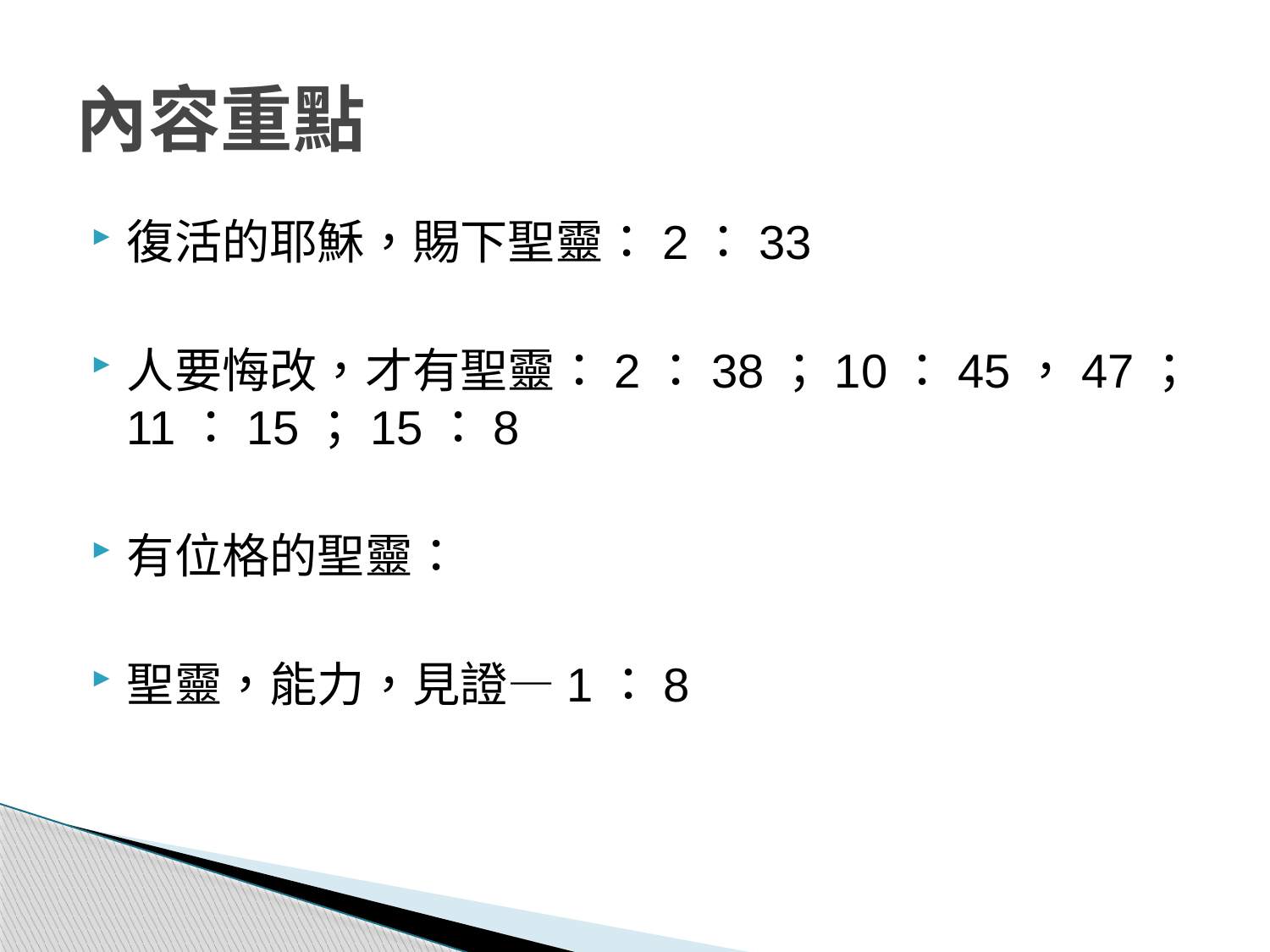

# 內容重點
復活的耶穌，賜下聖靈：2：33

人要悔改，才有聖靈：2：38；10：45，47；11：15；15：8

有位格的聖靈：

聖靈，能力，見證—1：8